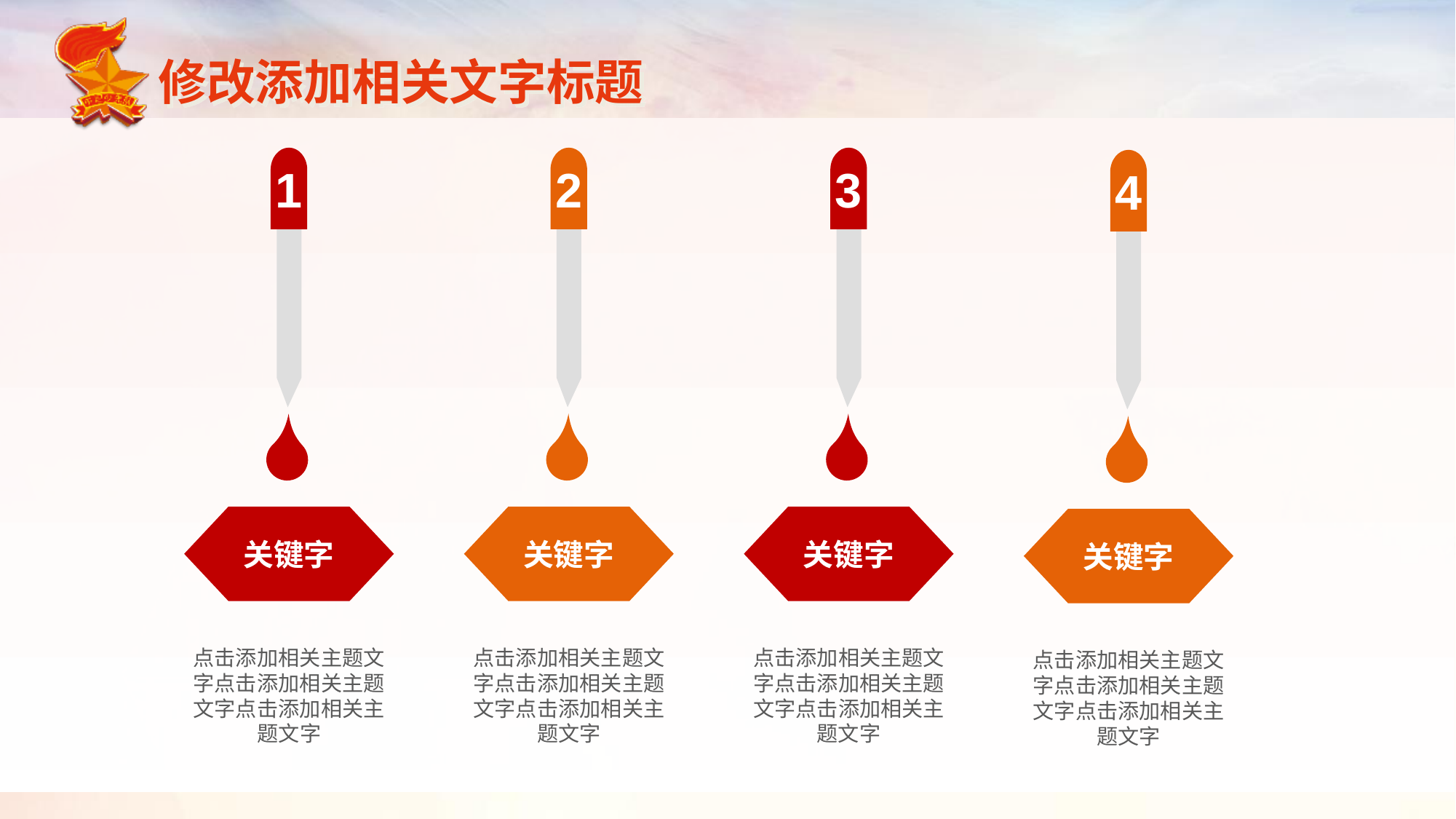

修改添加相关文字标题
1

2

3

4

关键字
关键字
关键字
关键字
点击添加相关主题文字点击添加相关主题文字点击添加相关主题文字
点击添加相关主题文字点击添加相关主题文字点击添加相关主题文字
点击添加相关主题文字点击添加相关主题文字点击添加相关主题文字
点击添加相关主题文字点击添加相关主题文字点击添加相关主题文字